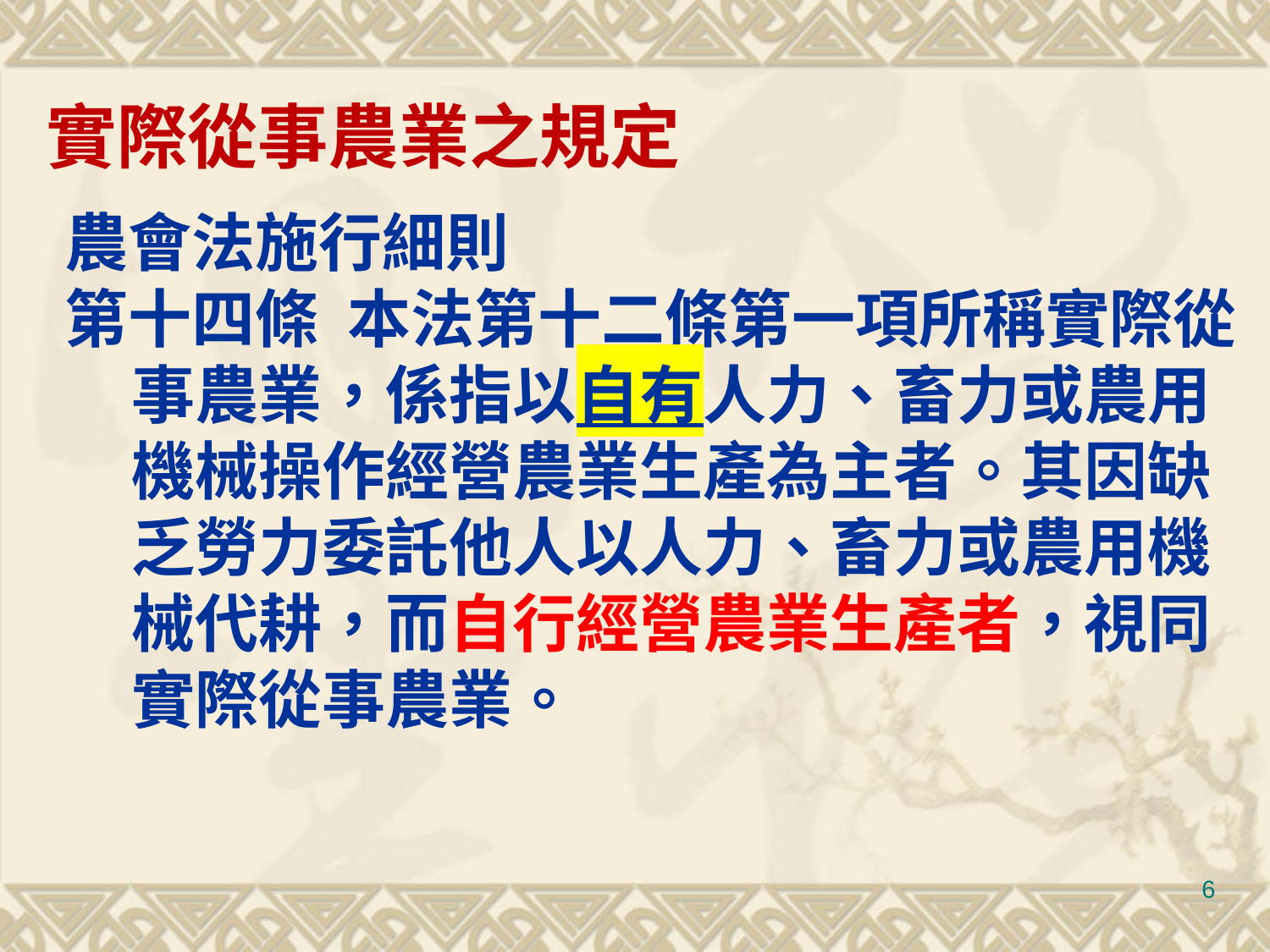

實際從事農業之規定

農會法施行細則
第十四條  本法第十二條第一項所稱實際從事農業，係指以自有人力、畜力或農用機械操作經營農業生產為主者。其因缺乏勞力委託他人以人力、畜力或農用機械代耕，而自行經營農業生產者，視同實際從事農業。
6